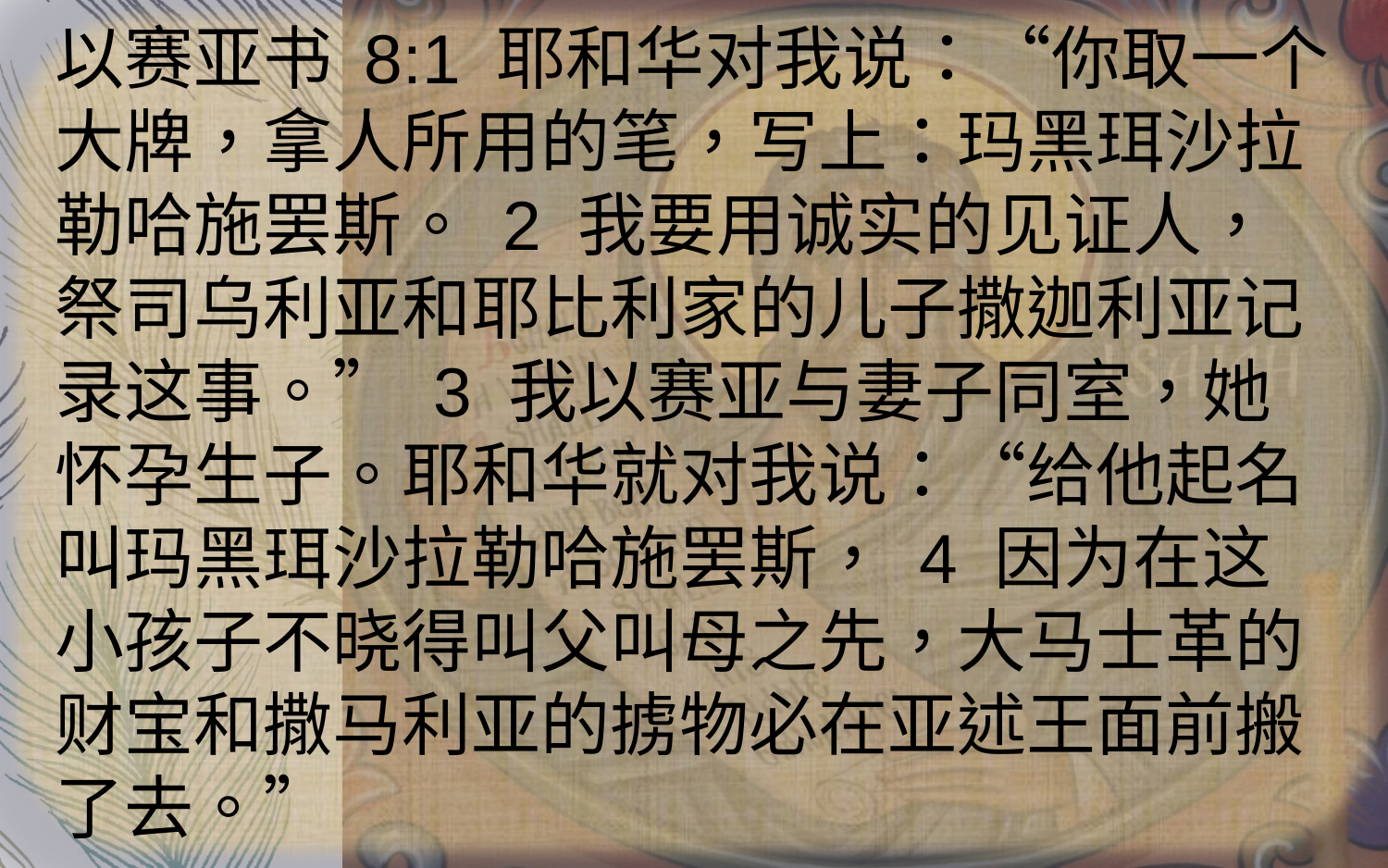

以赛亚书 8:1 耶和华对我说：“你取一个大牌，拿人所用的笔，写上：玛黑珥沙拉勒哈施罢斯。 2 我要用诚实的见证人，祭司乌利亚和耶比利家的儿子撒迦利亚记录这事。” 3 我以赛亚与妻子同室，她怀孕生子。耶和华就对我说：“给他起名叫玛黑珥沙拉勒哈施罢斯， 4 因为在这小孩子不晓得叫父叫母之先，大马士革的财宝和撒马利亚的掳物必在亚述王面前搬了去。”